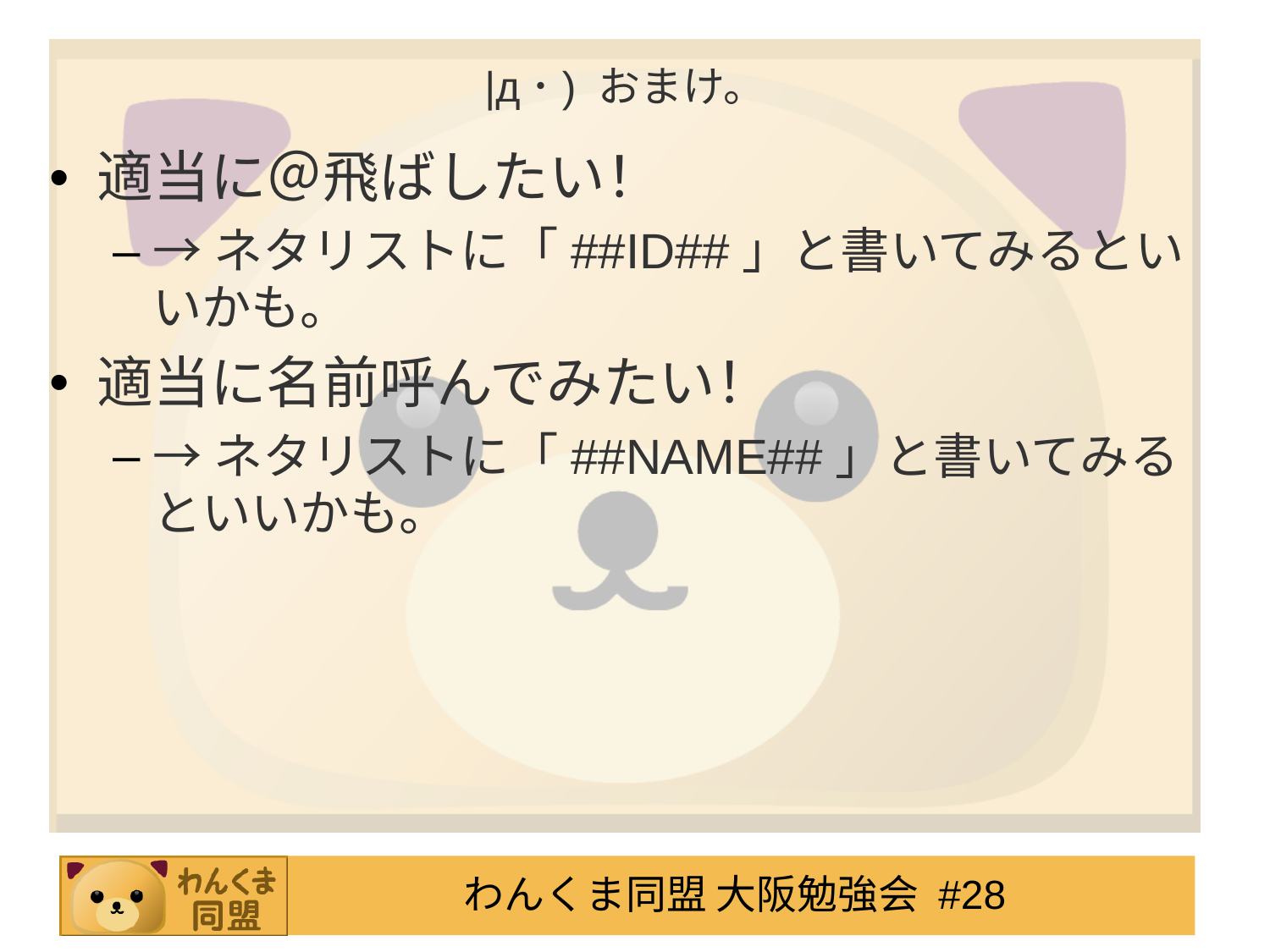

# |д･) おまけ。
適当に＠飛ばしたい！
→ネタリストに「##ID##」と書いてみるといいかも。
適当に名前呼んでみたい！
→ネタリストに「##NAME##」と書いてみるといいかも。